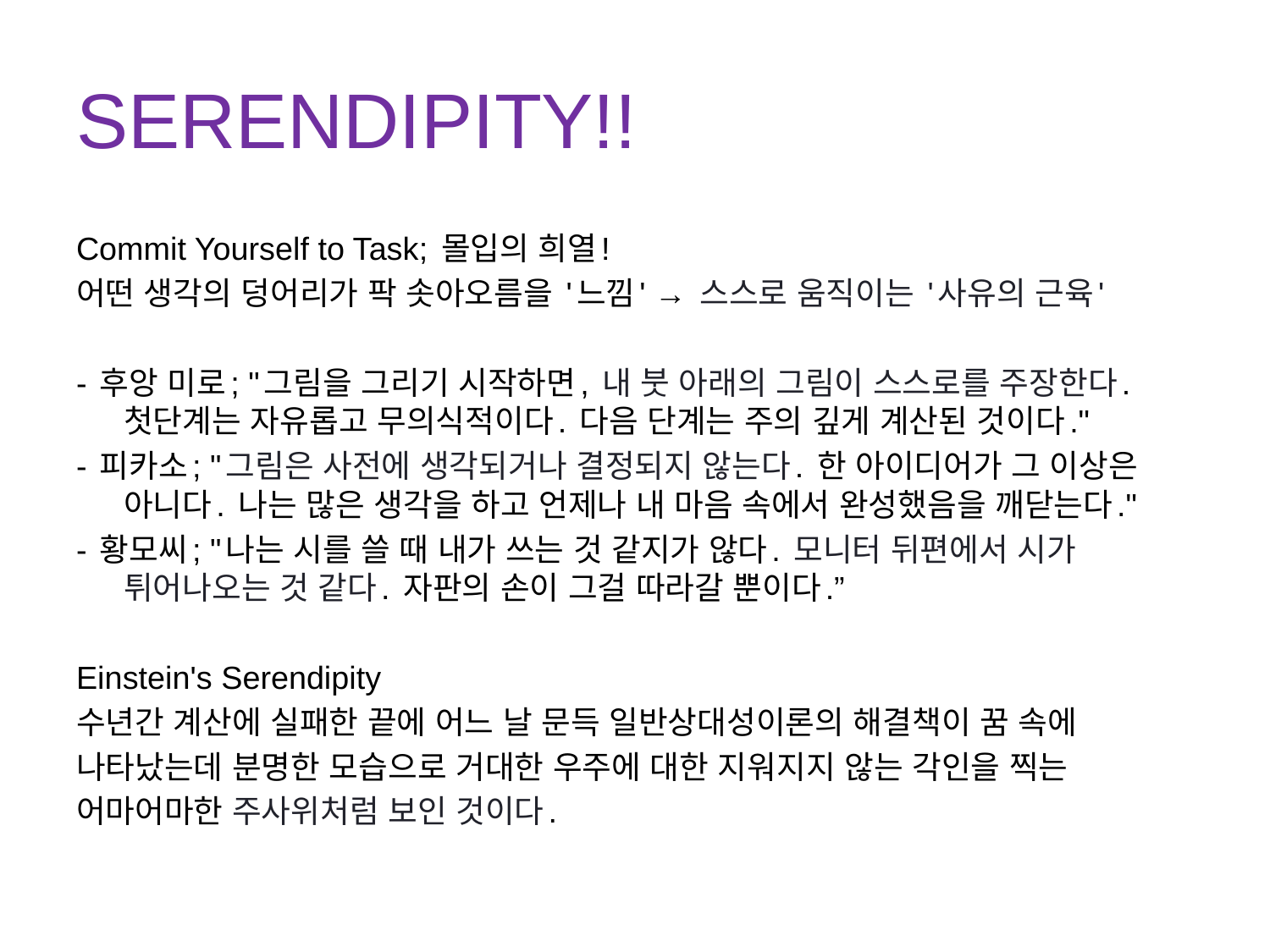

# SERENDIPITY!!
Commit Yourself to Task; 몰입의 희열!
어떤 생각의 덩어리가 팍 솟아오름을 '느낌' → 스스로 움직이는 '사유의 근육'

- 후앙 미로; "그림을 그리기 시작하면, 내 붓 아래의 그림이 스스로를 주장한다. 첫단계는 자유롭고 무의식적이다. 다음 단계는 주의 깊게 계산된 것이다."
- 피카소; "그림은 사전에 생각되거나 결정되지 않는다. 한 아이디어가 그 이상은 아니다. 나는 많은 생각을 하고 언제나 내 마음 속에서 완성했음을 깨닫는다."
- 황모씨; "나는 시를 쓸 때 내가 쓰는 것 같지가 않다. 모니터 뒤편에서 시가 튀어나오는 것 같다. 자판의 손이 그걸 따라갈 뿐이다.”

Einstein's Serendipity
수년간 계산에 실패한 끝에 어느 날 문득 일반상대성이론의 해결책이 꿈 속에
나타났는데 분명한 모습으로 거대한 우주에 대한 지워지지 않는 각인을 찍는
어마어마한 주사위처럼 보인 것이다.